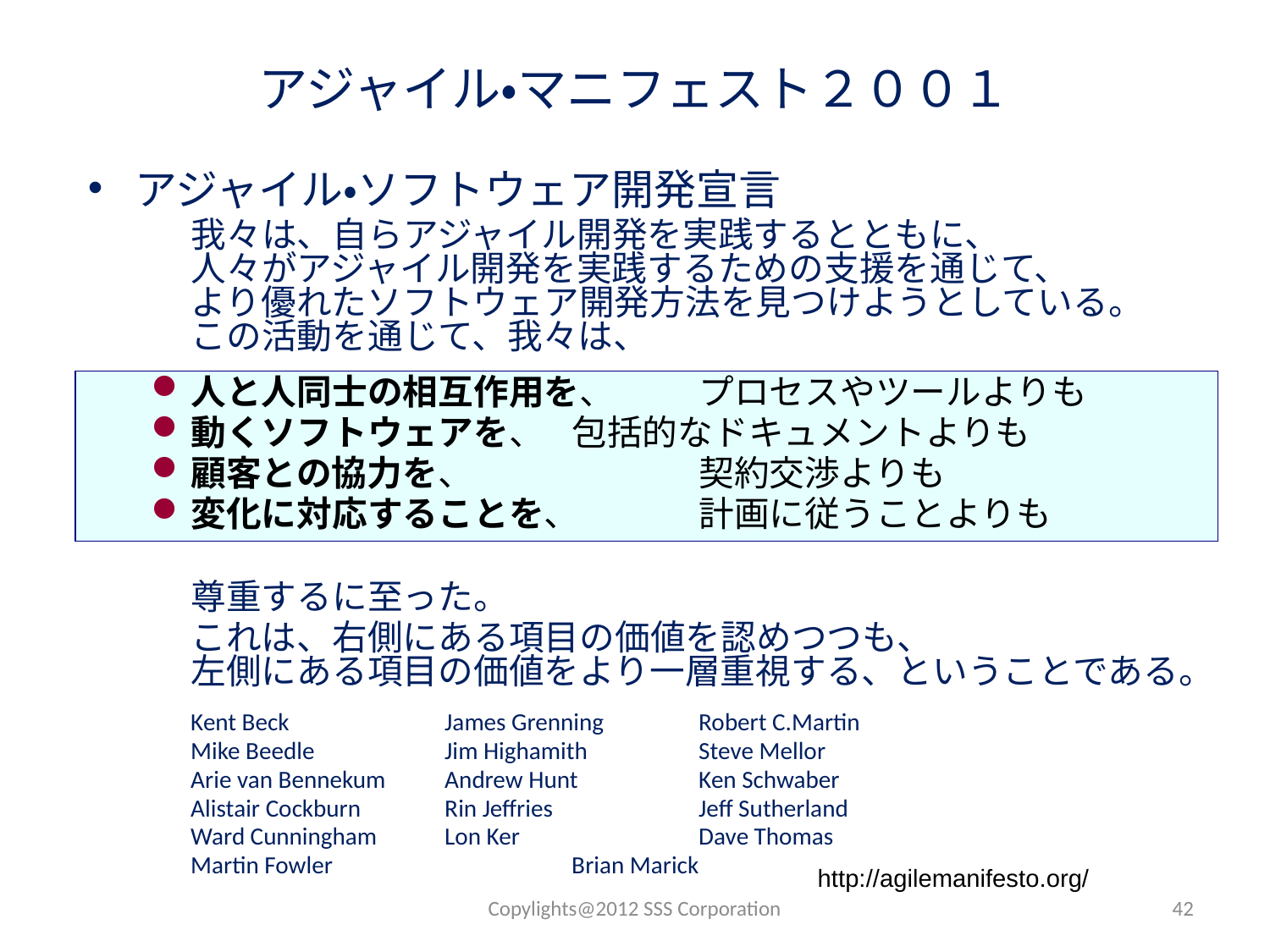

# アジャイル・マニフェスト２００１
アジャイル・ソフトウェア開発宣言
	我々は、自らアジャイル開発を実践するとともに、
人々がアジャイル開発を実践するための支援を通じて、
より優れたソフトウェア開発方法を見つけようとしている。
この活動を通じて、我々は、
人と人同士の相互作用を、	プロセスやツールよりも
動くソフトウェアを、	包括的なドキュメントよりも
顧客との協力を、		契約交渉よりも
変化に対応することを、	計画に従うことよりも
	尊重するに至った。
	これは、右側にある項目の価値を認めつつも、
左側にある項目の価値をより一層重視する、ということである。
	Kent Beck		James Grenning	Robert C.Martin
	Mike Beedle		Jim Highamith	Steve Mellor
	Arie van Bennekum	Andrew Hunt	Ken Schwaber
	Alistair Cockburn	Rin Jeffries		Jeff Sutherland
	Ward Cunningham	Lon Ker		Dave Thomas
	Martin Fowler		Brian Marick
http://agilemanifesto.org/
Copylights@2012 SSS Corporation
42